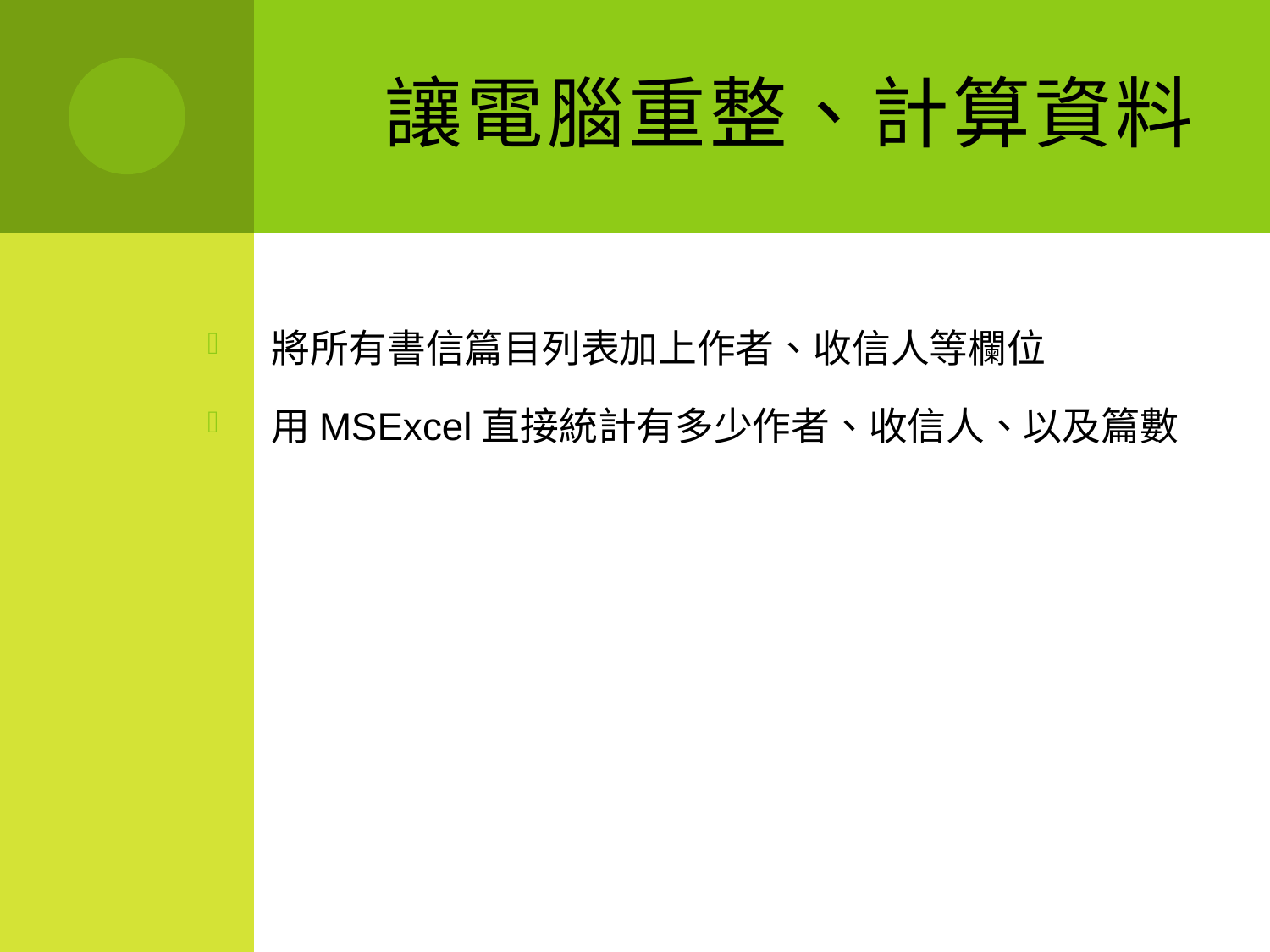

# 讓電腦重整、計算資料
將所有書信篇目列表加上作者、收信人等欄位
用MSExcel直接統計有多少作者、收信人、以及篇數